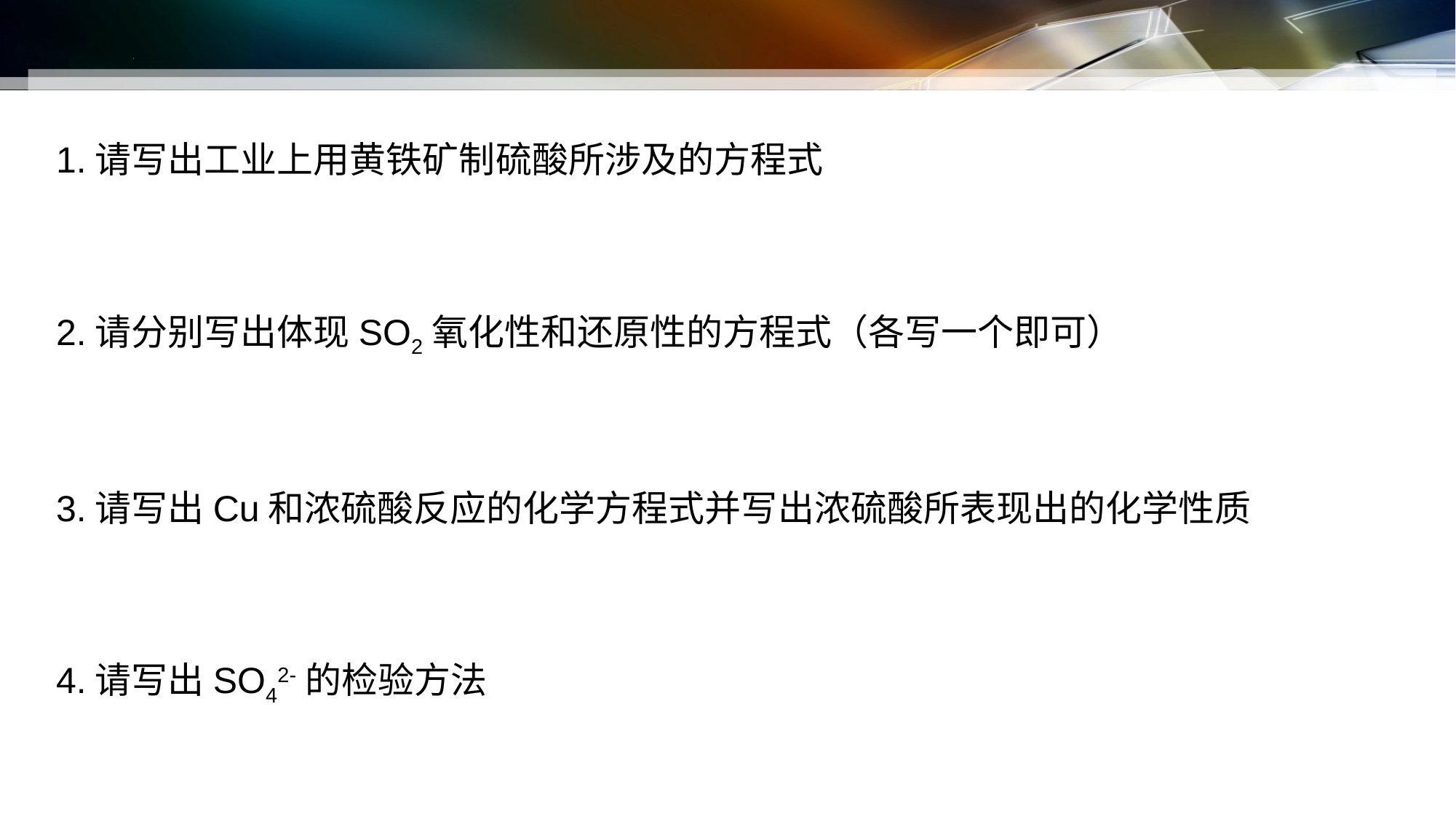

1.请写出工业上用黄铁矿制硫酸所涉及的方程式

2.请分别写出体现SO2氧化性和还原性的方程式（各写一个即可）

3.请写出Cu和浓硫酸反应的化学方程式并写出浓硫酸所表现出的化学性质

4.请写出SO42-的检验方法